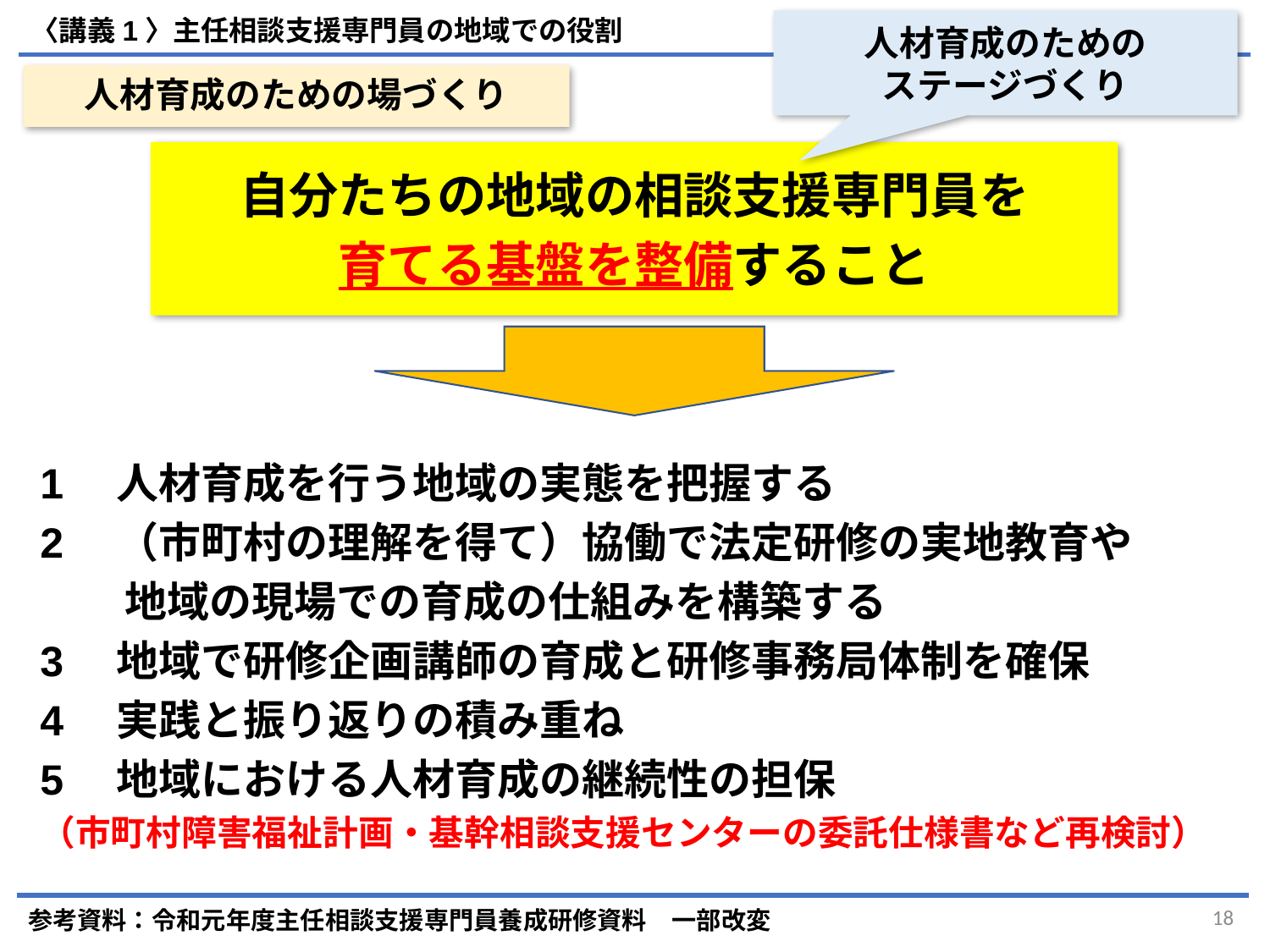

〈講義1〉主任相談支援専門員の地域での役割
人材育成のための
ステージづくり
# 人材育成のための場づくり
自分たちの地域の相談支援専門員を
育てる基盤を整備すること

1　人材育成を行う地域の実態を把握する
2　（市町村の理解を得て）協働で法定研修の実地教育や
　　地域の現場での育成の仕組みを構築する
3　地域で研修企画講師の育成と研修事務局体制を確保
4　実践と振り返りの積み重ね
5　地域における人材育成の継続性の担保
（市町村障害福祉計画・基幹相談支援センターの委託仕様書など再検討）
参考資料：令和元年度主任相談支援専門員養成研修資料　一部改変
18